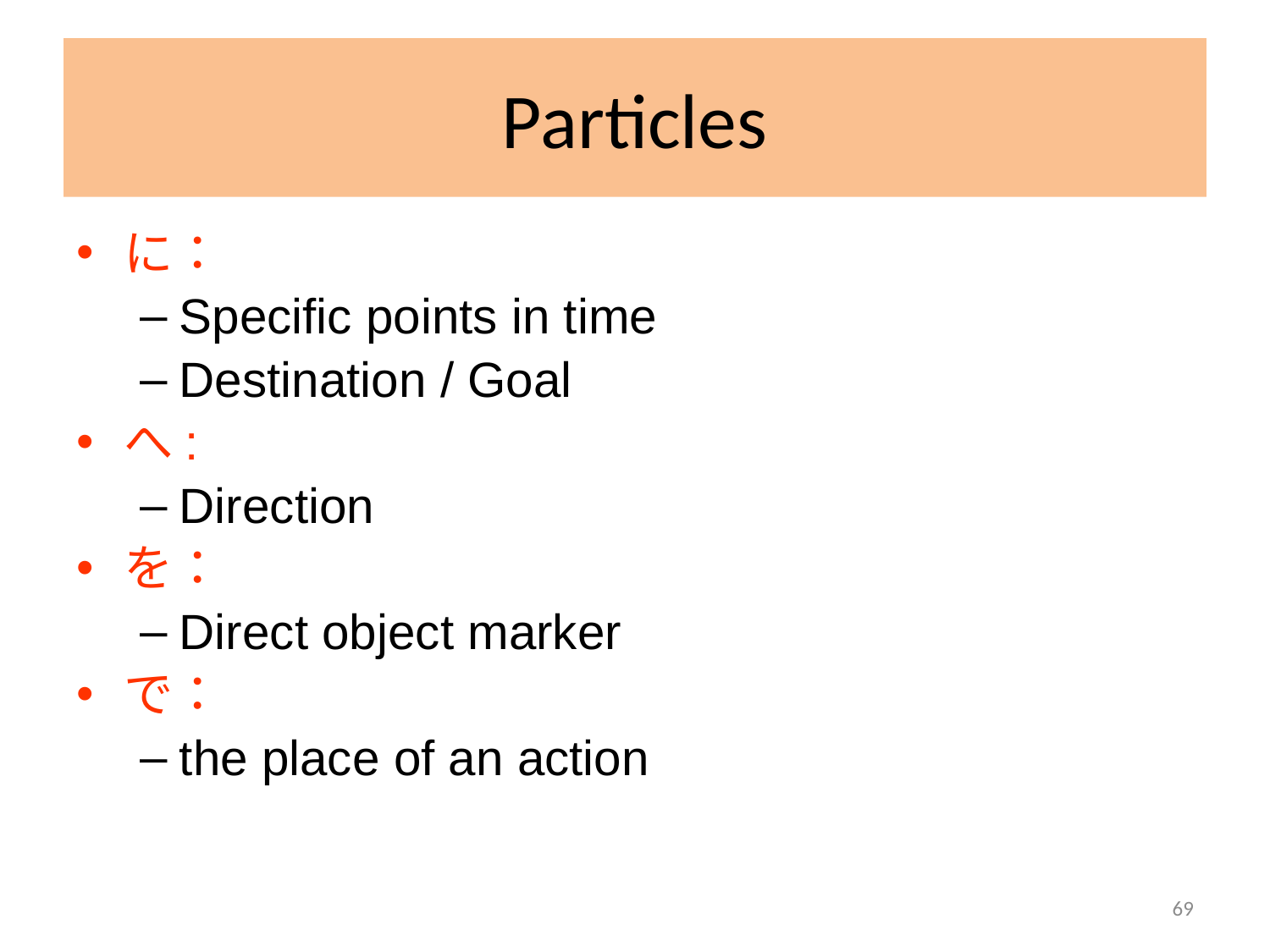

# Particles
に：
Specific points in time
Destination / Goal
へ:
Direction
を：
Direct object marker
で：
the place of an action

69